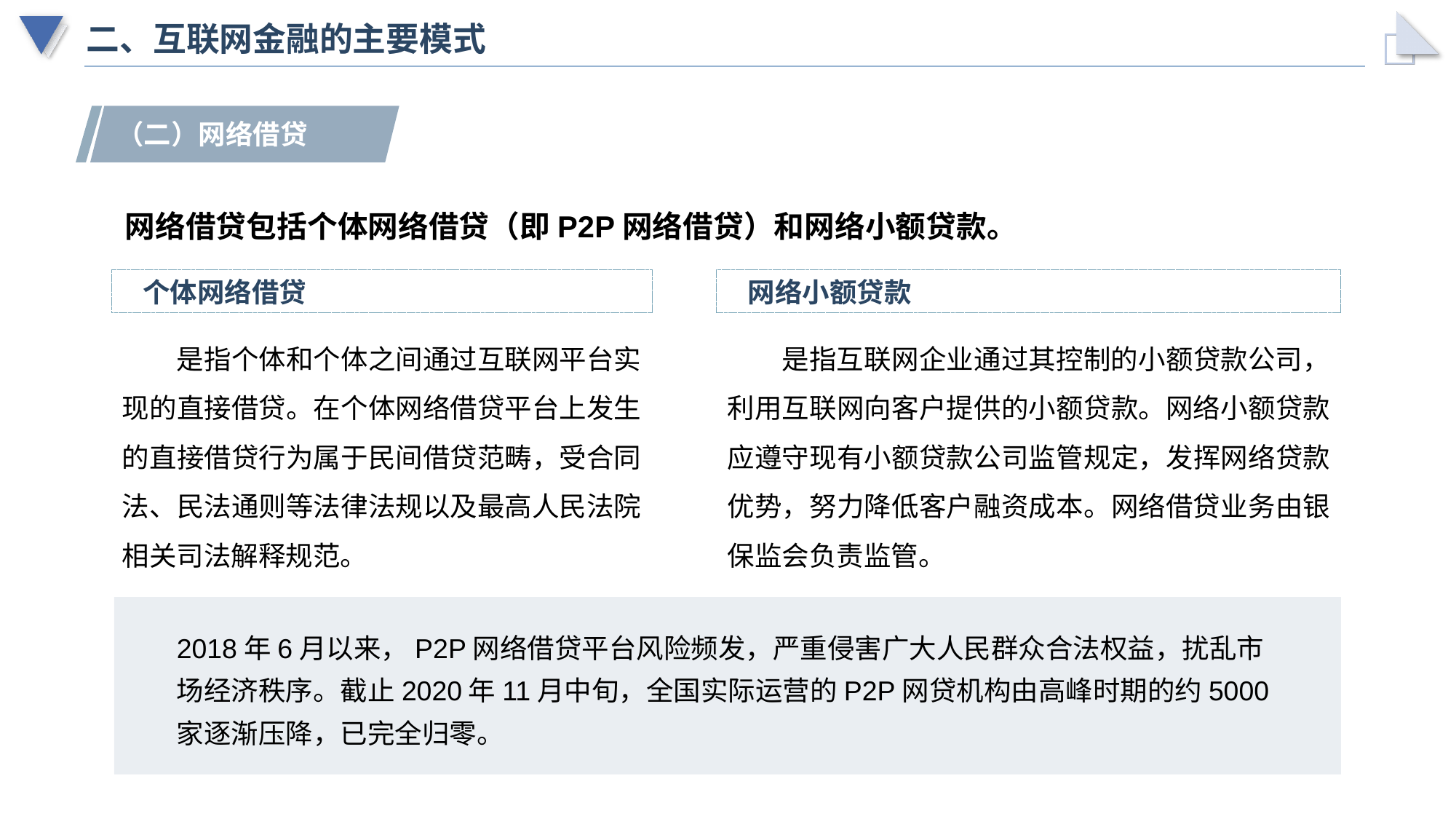

# 二、互联网金融的主要模式

（二）网络借贷
网络借贷包括个体网络借贷（即P2P网络借贷）和网络小额贷款。
个体网络借贷
网络小额贷款
是指个体和个体之间通过互联网平台实现的直接借贷。在个体网络借贷平台上发生的直接借贷行为属于民间借贷范畴，受合同法、民法通则等法律法规以及最高人民法院相关司法解释规范。
是指互联网企业通过其控制的小额贷款公司，利用互联网向客户提供的小额贷款。网络小额贷款应遵守现有小额贷款公司监管规定，发挥网络贷款优势，努力降低客户融资成本。网络借贷业务由银保监会负责监管。

2018年6月以来，P2P网络借贷平台风险频发，严重侵害广大人民群众合法权益，扰乱市场经济秩序。截止2020年11月中旬，全国实际运营的P2P网贷机构由高峰时期的约5000家逐渐压降，已完全归零。